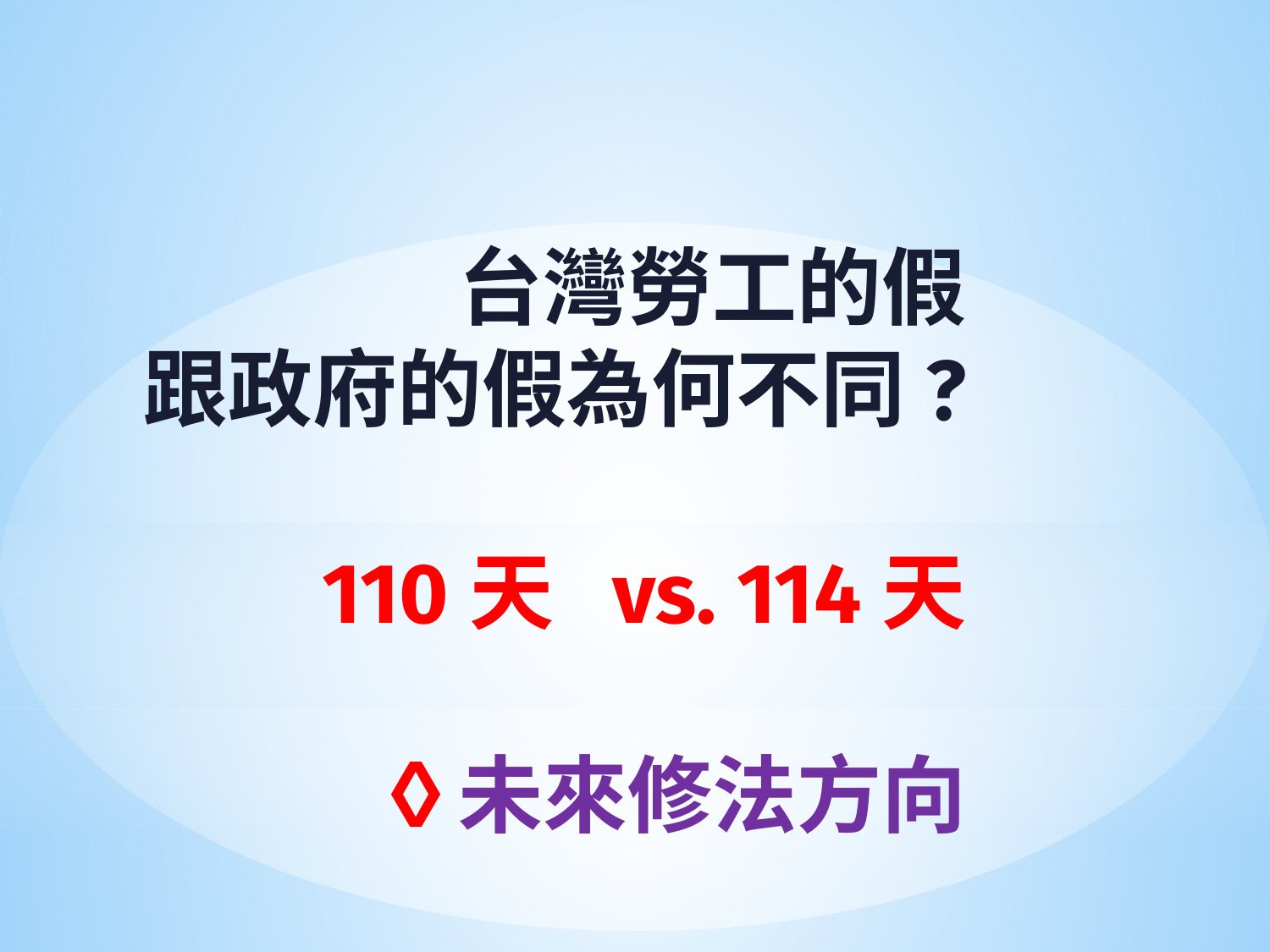

# 台灣勞工的假 跟政府的假為何不同? 110天  vs. 114天 ◊未來修法方向